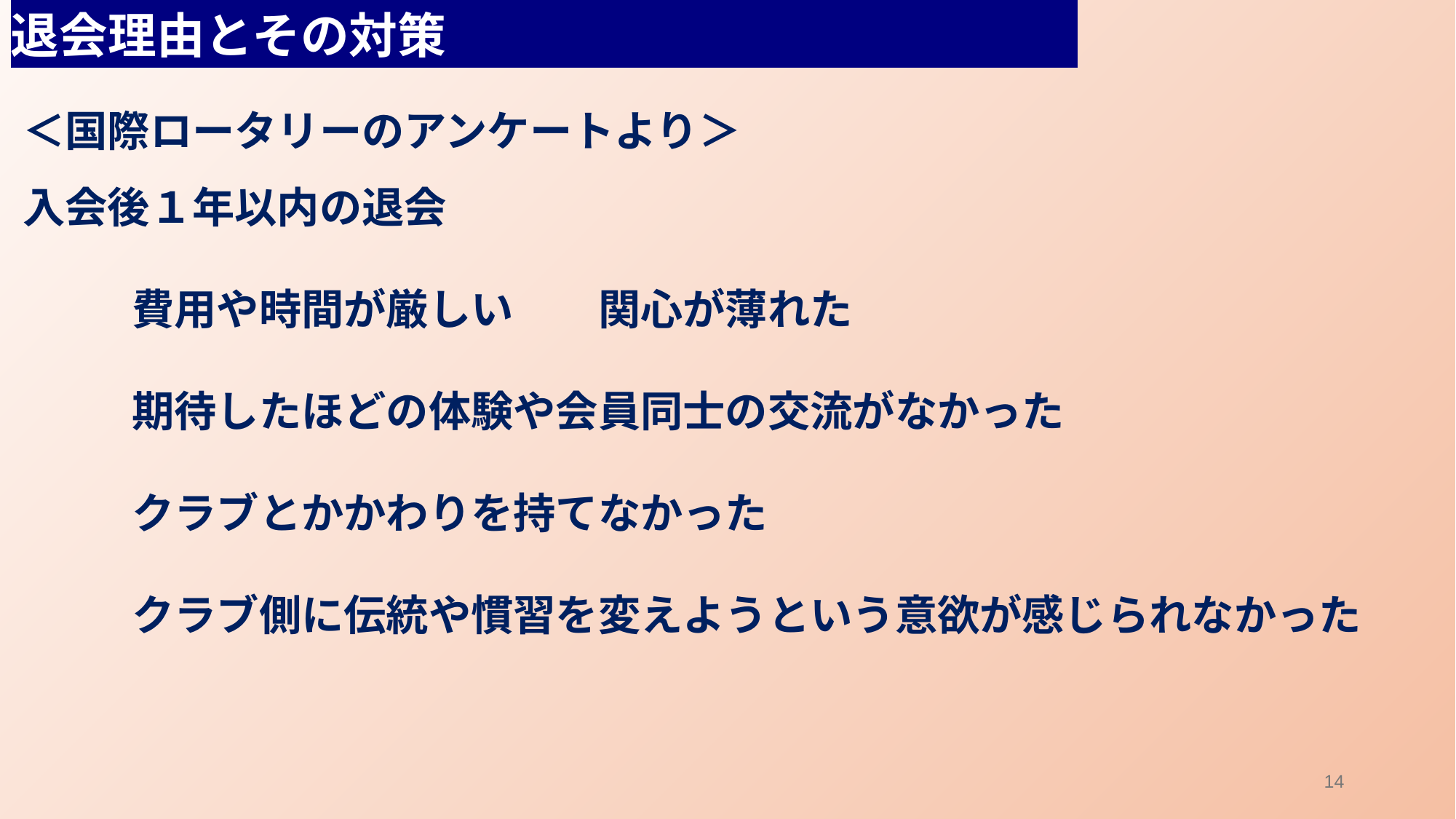

退会理由とその対策
＜国際ロータリーのアンケートより＞

入会後１年以内の退会

	費用や時間が厳しい　　関心が薄れた

	期待したほどの体験や会員同士の交流がなかった

	クラブとかかわりを持てなかった

　	クラブ側に伝統や慣習を変えようという意欲が感じられなかった

14